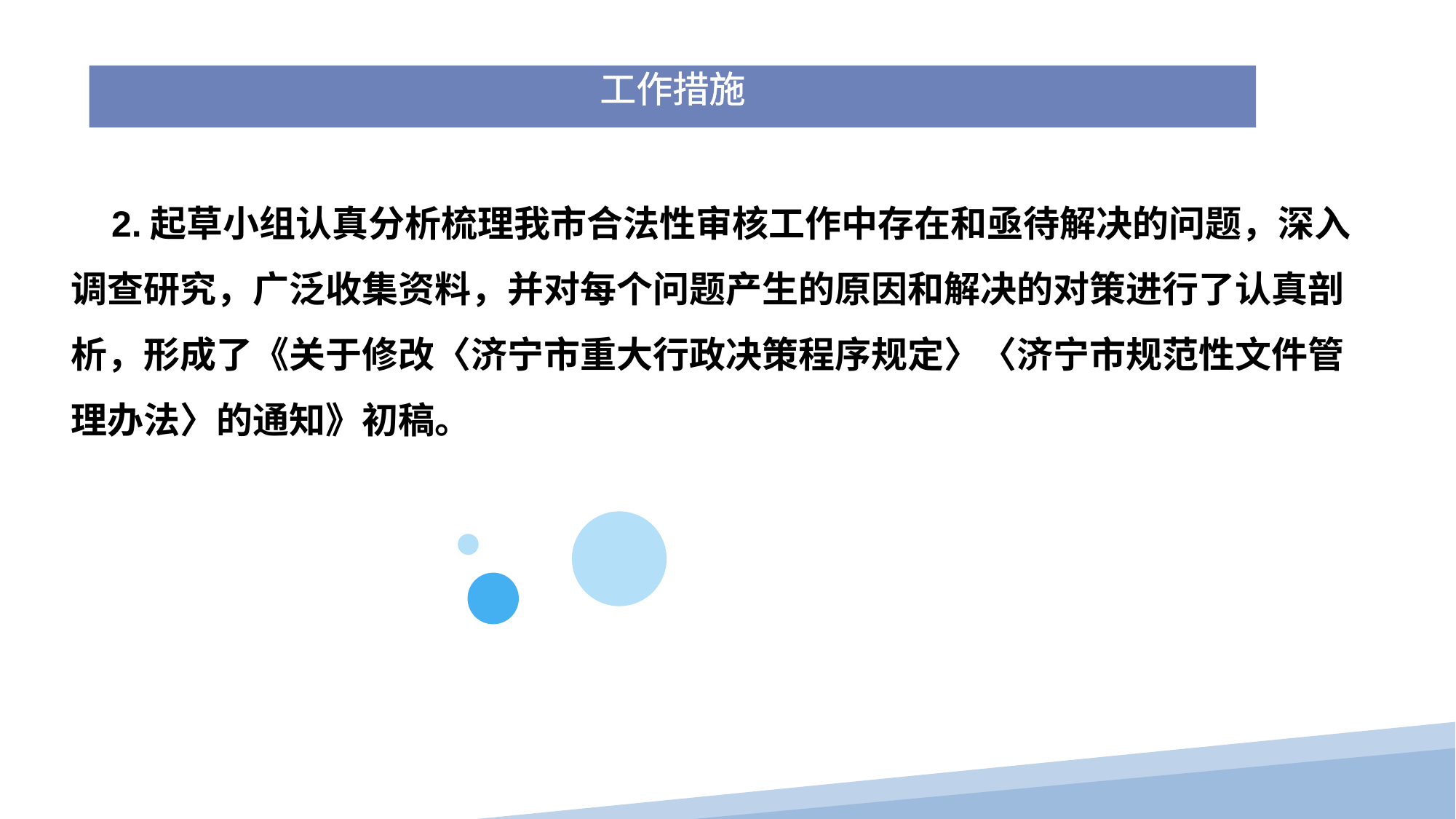

工作措施
    2.起草小组认真分析梳理我市合法性审核工作中存在和亟待解决的问题，深入调查研究，广泛收集资料，并对每个问题产生的原因和解决的对策进行了认真剖析，形成了《关于修改〈济宁市重大行政决策程序规定〉〈济宁市规范性文件管理办法〉的通知》初稿。